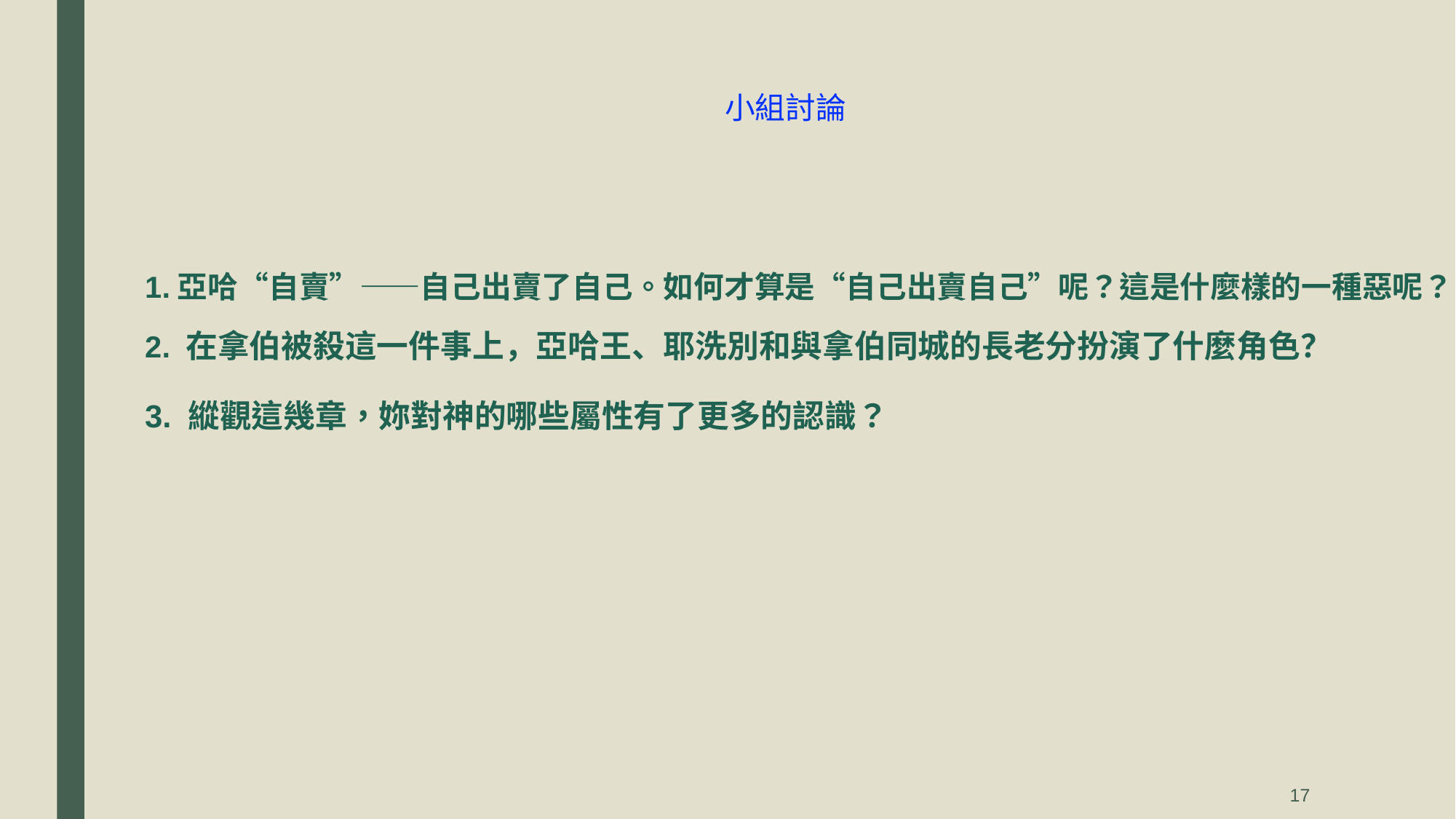

小組討論

1.亞哈“自賣”——自己出賣了自己。如何才算是“自己出賣自己”呢？這是什麼樣的一種惡呢？
2. 在拿伯被殺這一件事上，亞哈王、耶洗別和與拿伯同城的長老分扮演了什麼角色？
3. 縱觀這幾章，妳對神的哪些屬性有了更多的認識？

17